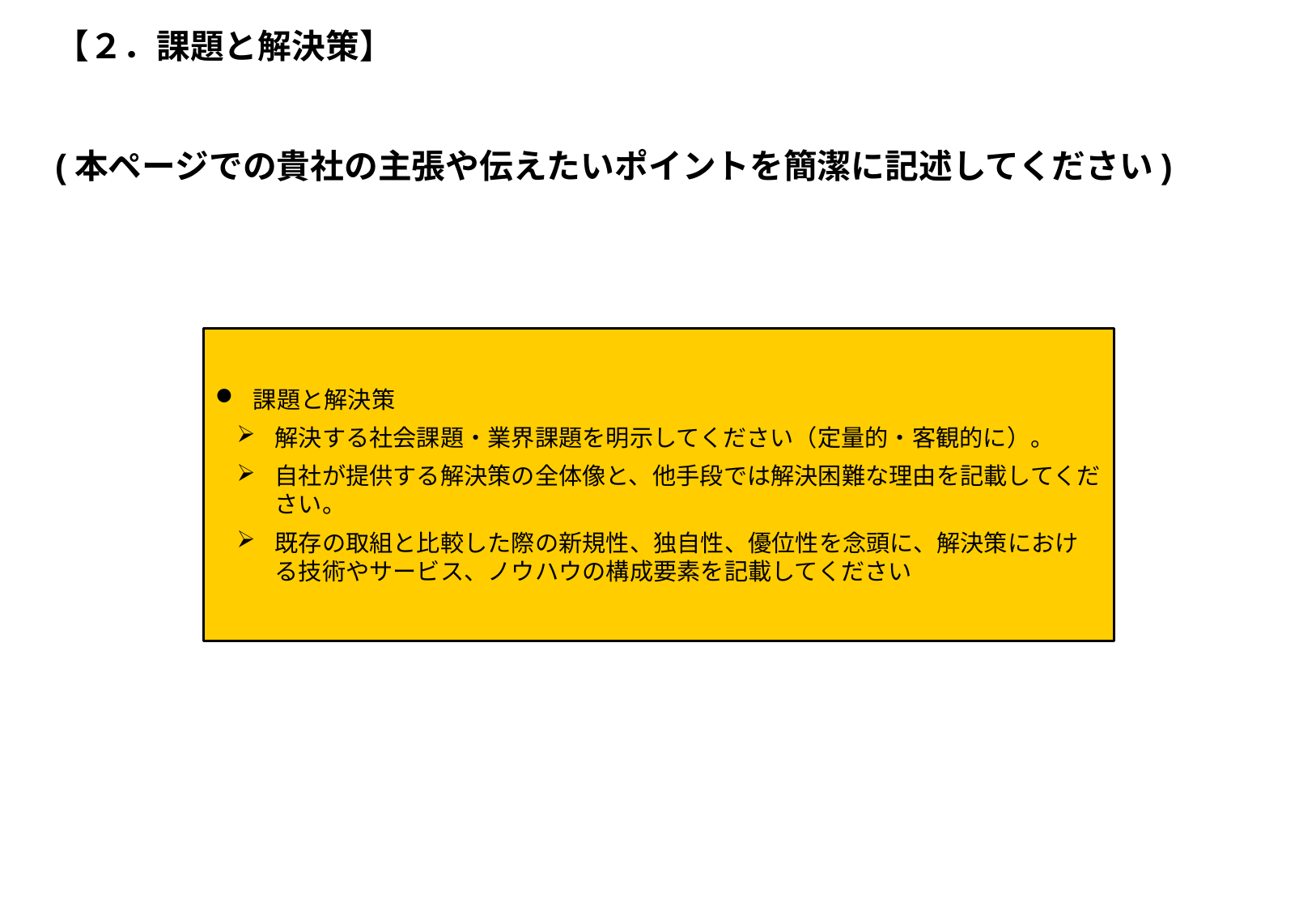

# 【２．課題と解決策】
(本ページでの貴社の主張や伝えたいポイントを簡潔に記述してください)
課題と解決策
解決する社会課題・業界課題を明示してください（定量的・客観的に）。
自社が提供する解決策の全体像と、他手段では解決困難な理由を記載してください。
既存の取組と比較した際の新規性、独自性、優位性を念頭に、解決策における技術やサービス、ノウハウの構成要素を記載してください